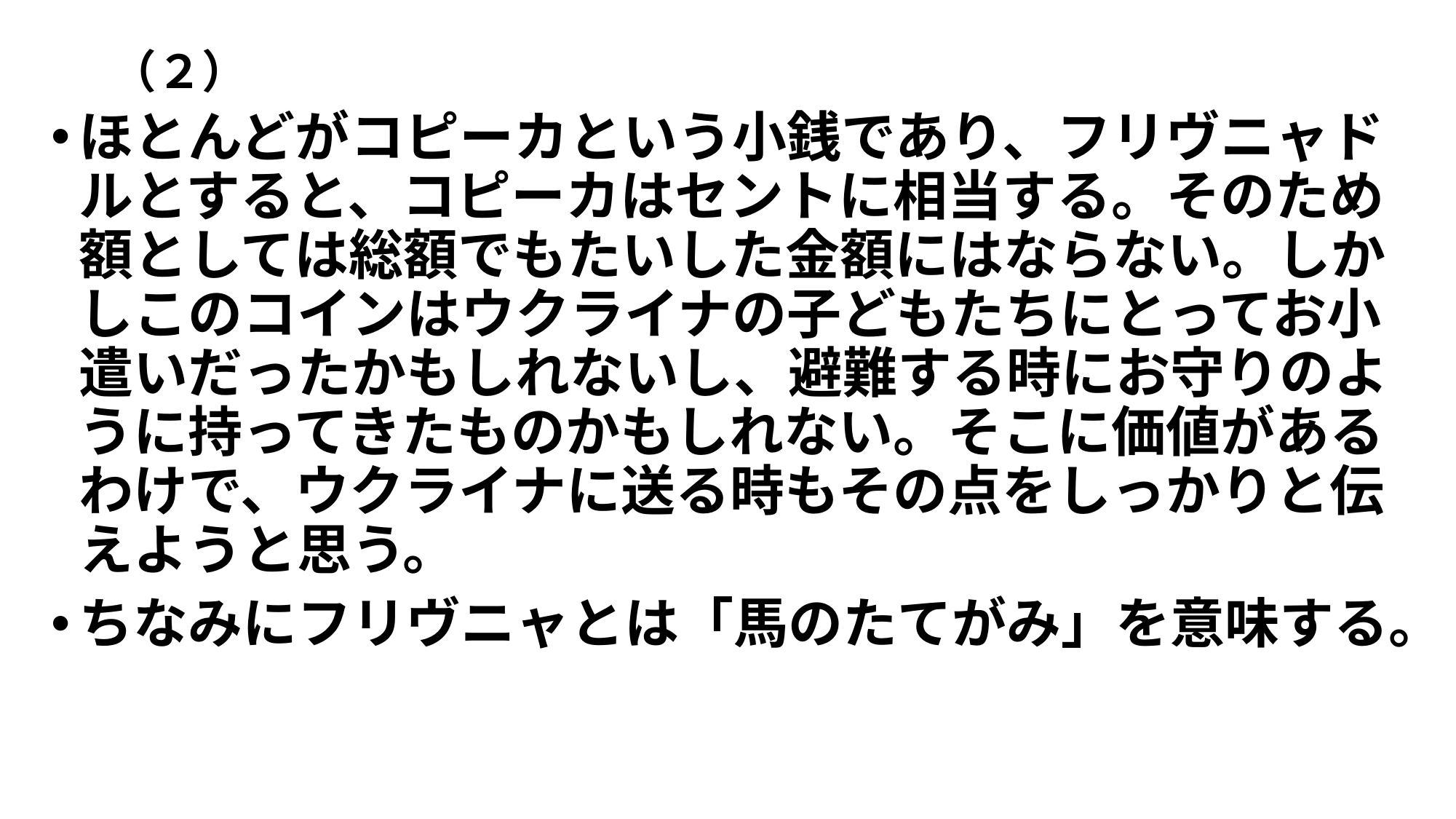

# （２）
ほとんどがコピーカという小銭であり、フリヴニャドルとすると、コピーカはセントに相当する。そのため額としては総額でもたいした金額にはならない。しかしこのコインはウクライナの子どもたちにとってお小遣いだったかもしれないし、避難する時にお守りのように持ってきたものかもしれない。そこに価値があるわけで、ウクライナに送る時もその点をしっかりと伝えようと思う。
ちなみにフリヴニャとは「馬のたてがみ」を意味する。